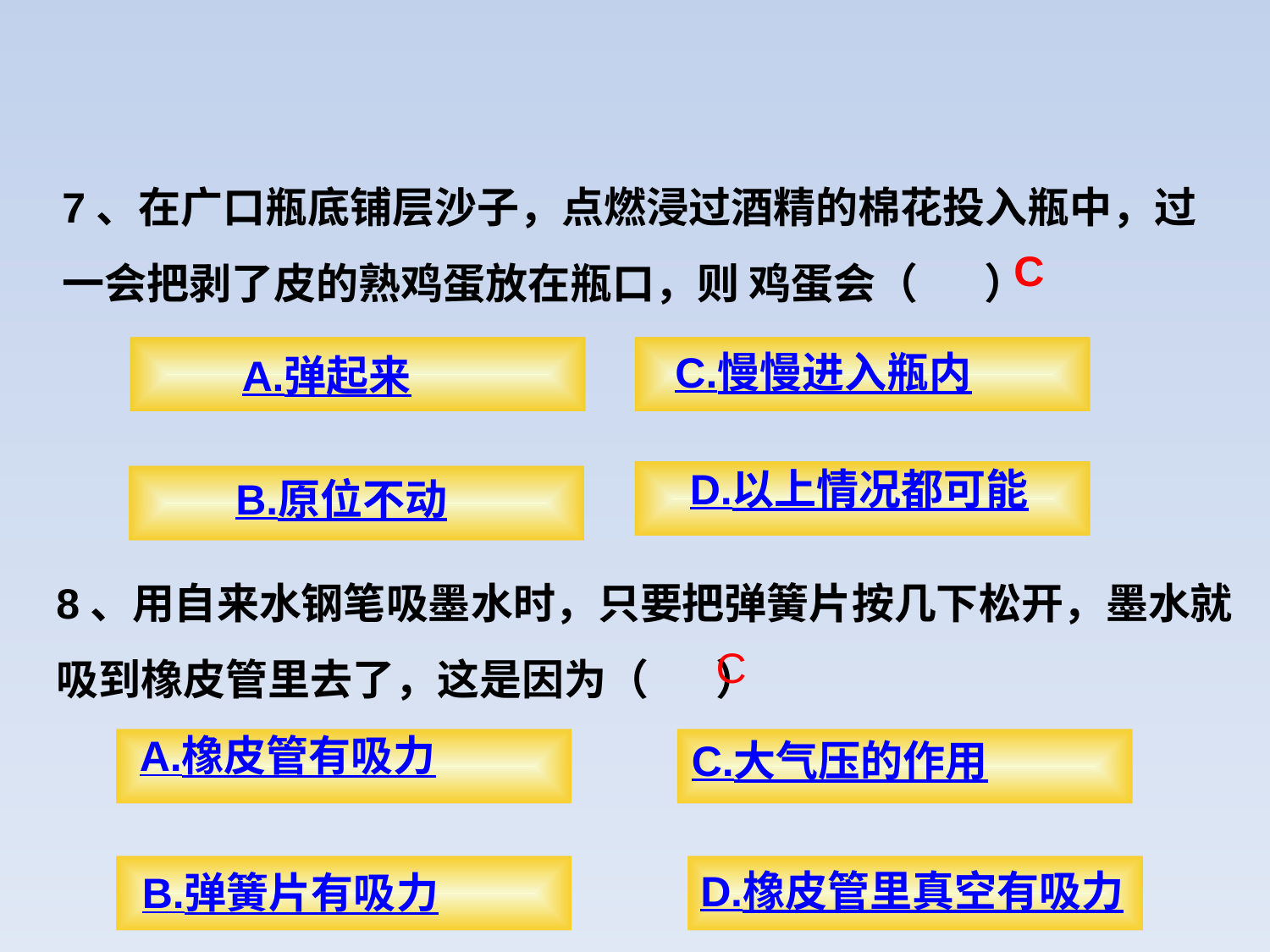

7、在广口瓶底铺层沙子，点燃浸过酒精的棉花投入瓶中，过一会把剥了皮的熟鸡蛋放在瓶口，则 鸡蛋会（       ）
C

C.慢慢进入瓶内
A.弹起来
D.以上情况都可能

B.原位不动
8、用自来水钢笔吸墨水时，只要把弹簧片按几下松开，墨水就吸到橡皮管里去了，这是因为（       ）
C
A.橡皮管有吸力

C.大气压的作用

B.弹簧片有吸力

D.橡皮管里真空有吸力